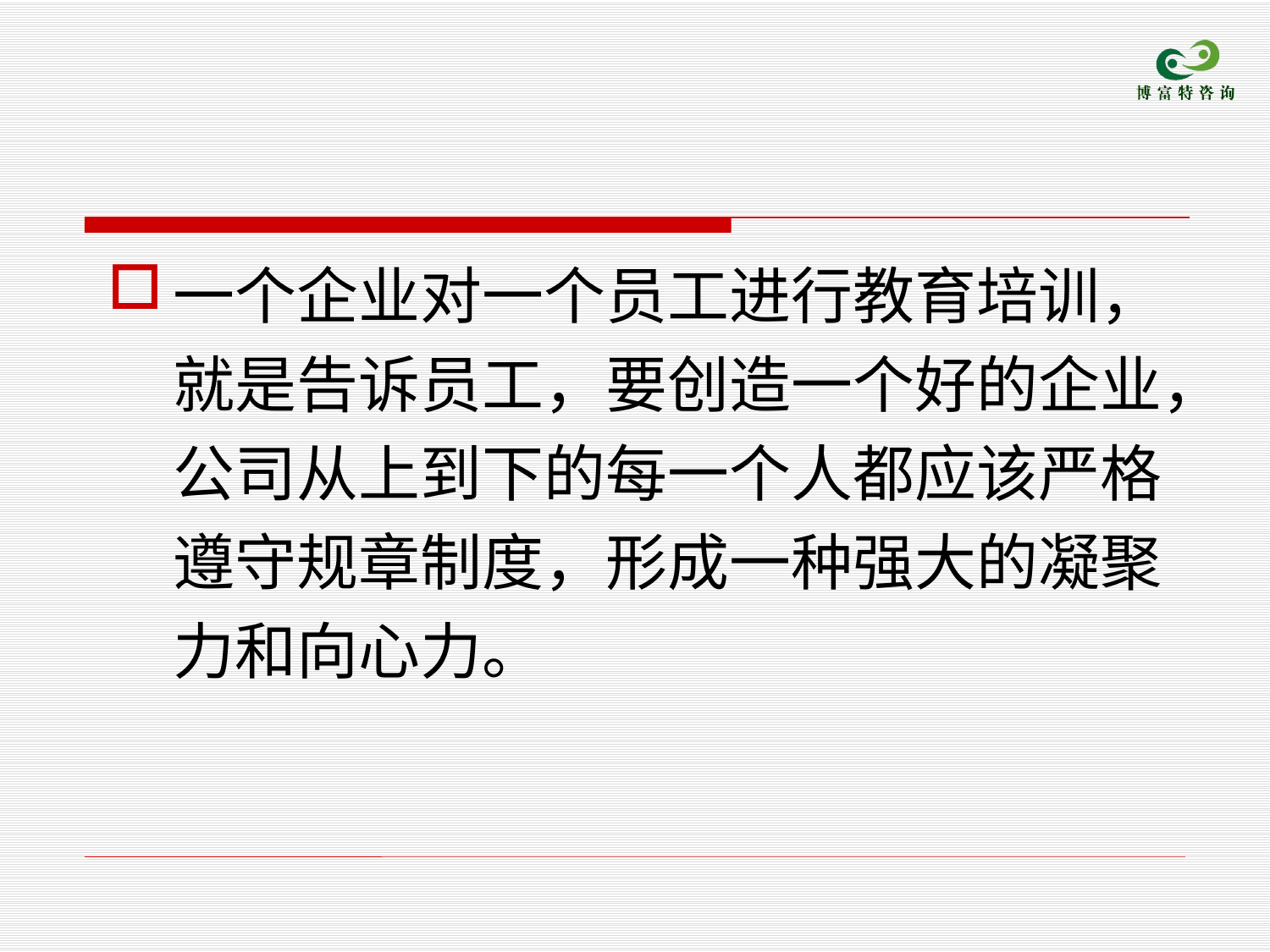

一个企业对一个员工进行教育培训，就是告诉员工，要创造一个好的企业，公司从上到下的每一个人都应该严格遵守规章制度，形成一种强大的凝聚力和向心力。
274